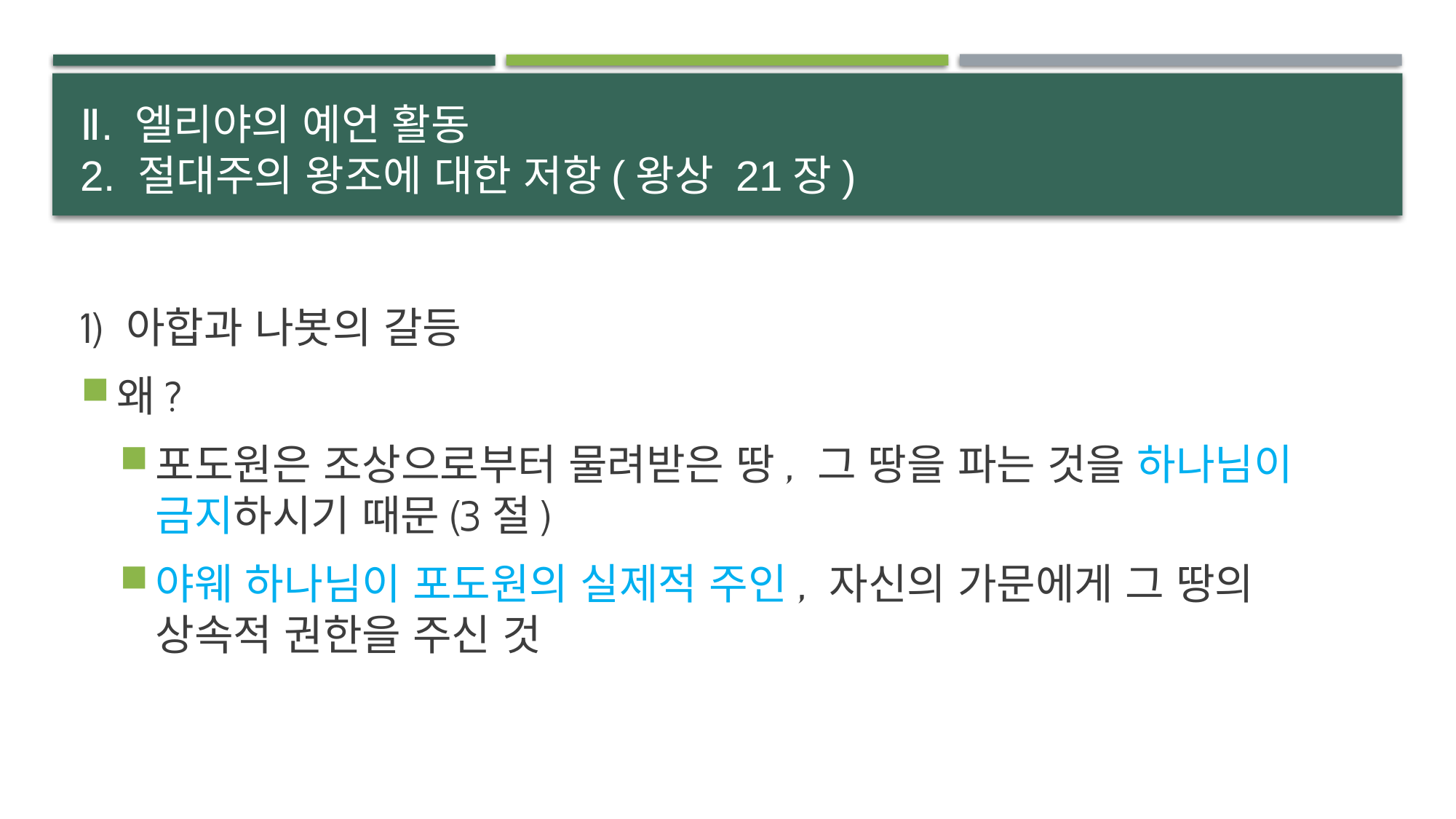

# Ⅱ. 엘리야의 예언 활동 2. 절대주의 왕조에 대한 저항(왕상 21장)
1) 아합과 나봇의 갈등
왜?
포도원은 조상으로부터 물려받은 땅, 그 땅을 파는 것을 하나님이 금지하시기 때문(3절)
야웨 하나님이 포도원의 실제적 주인, 자신의 가문에게 그 땅의 상속적 권한을 주신 것